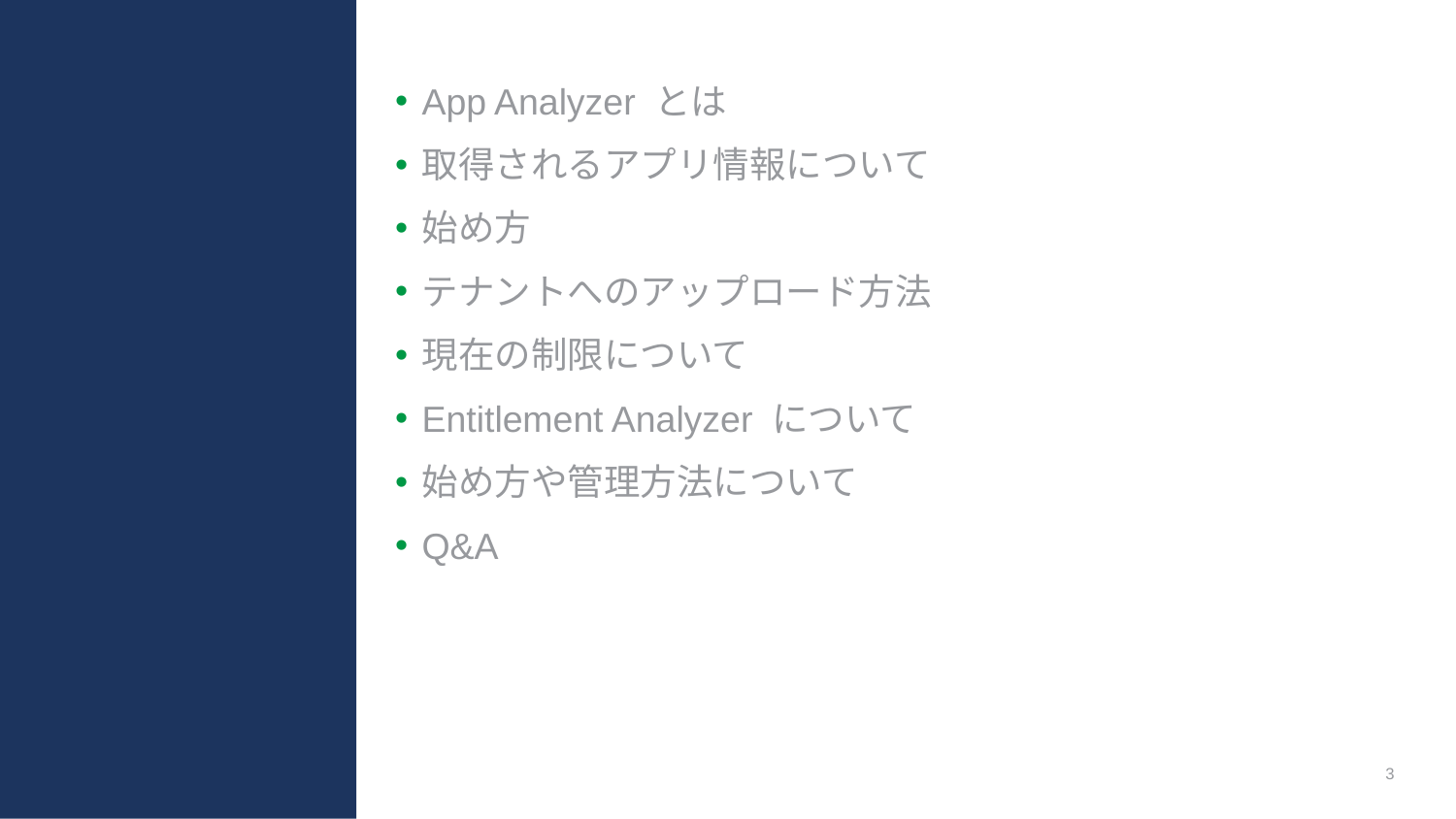

App Analyzer とは
取得されるアプリ情報について
始め方
テナントへのアップロード方法
現在の制限について
Entitlement Analyzer について
始め方や管理方法について
Q&A